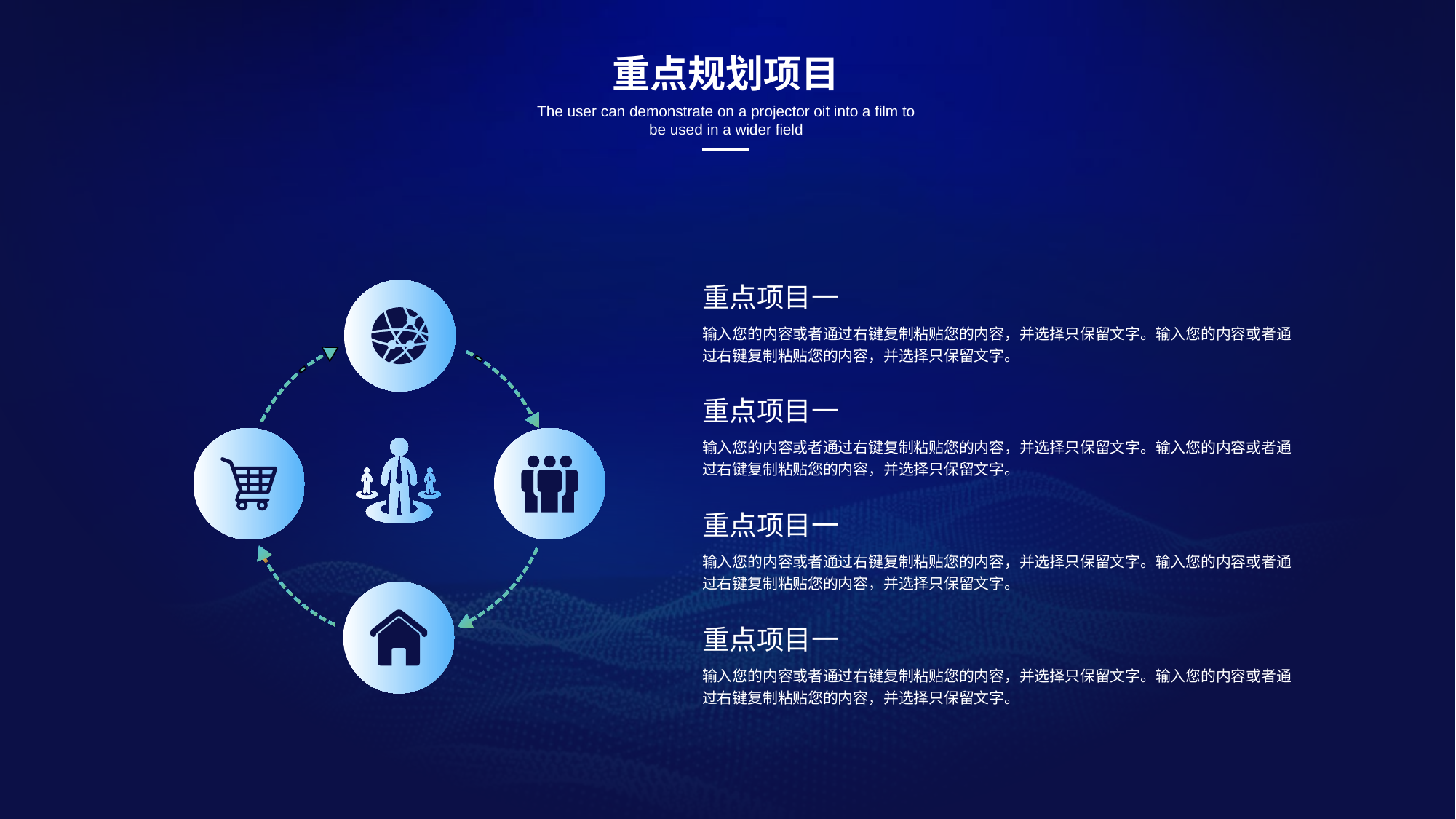

重点规划项目
The user can demonstrate on a projector oit into a film to be used in a wider field

重点项目一
输入您的内容或者通过右键复制粘贴您的内容，并选择只保留文字。输入您的内容或者通过右键复制粘贴您的内容，并选择只保留文字。
重点项目一
输入您的内容或者通过右键复制粘贴您的内容，并选择只保留文字。输入您的内容或者通过右键复制粘贴您的内容，并选择只保留文字。
重点项目一
输入您的内容或者通过右键复制粘贴您的内容，并选择只保留文字。输入您的内容或者通过右键复制粘贴您的内容，并选择只保留文字。
重点项目一
输入您的内容或者通过右键复制粘贴您的内容，并选择只保留文字。输入您的内容或者通过右键复制粘贴您的内容，并选择只保留文字。